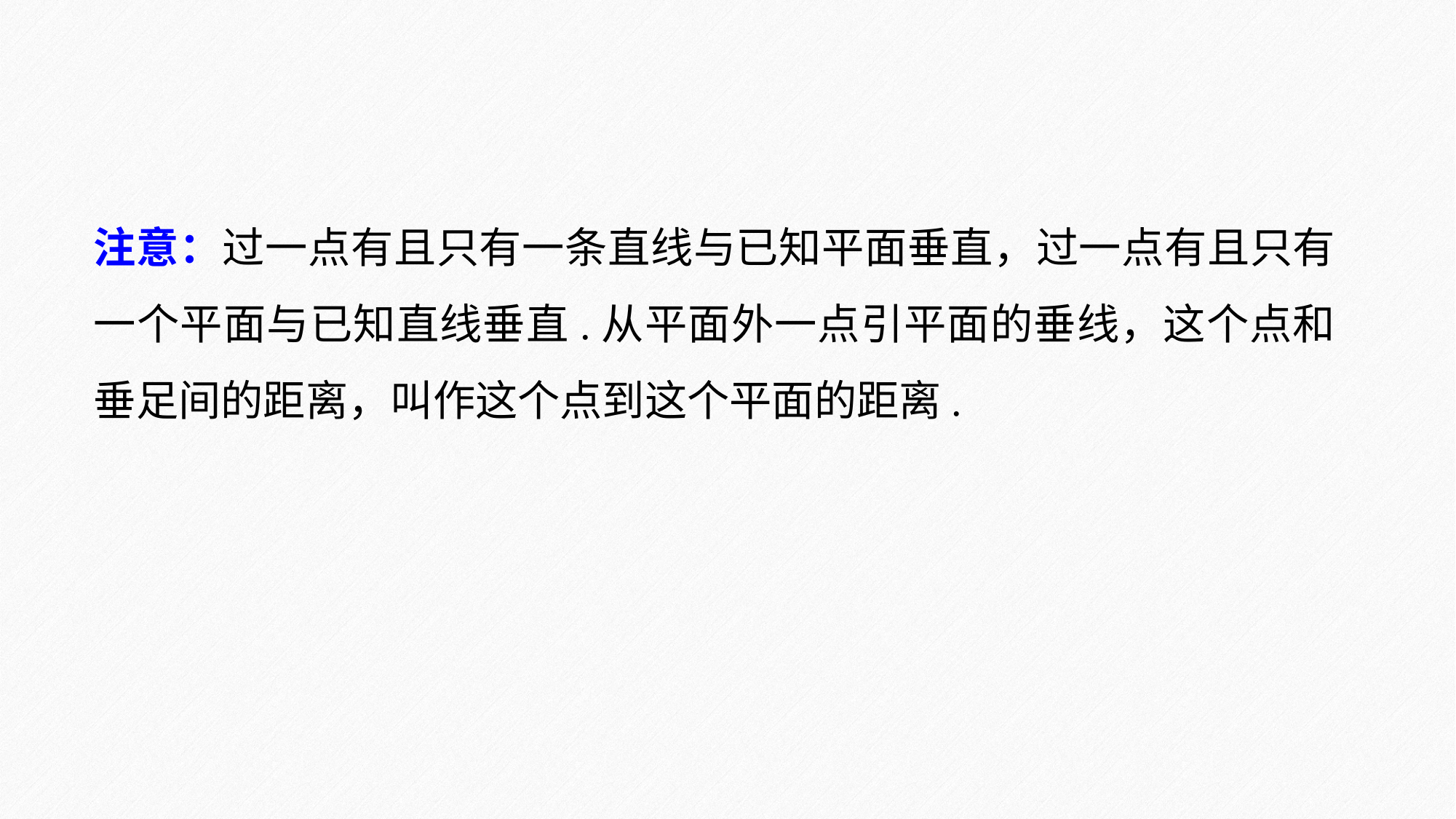

注意：过一点有且只有一条直线与已知平面垂直，过一点有且只有一个平面与已知直线垂直.从平面外一点引平面的垂线，这个点和垂足间的距离，叫作这个点到这个平面的距离.